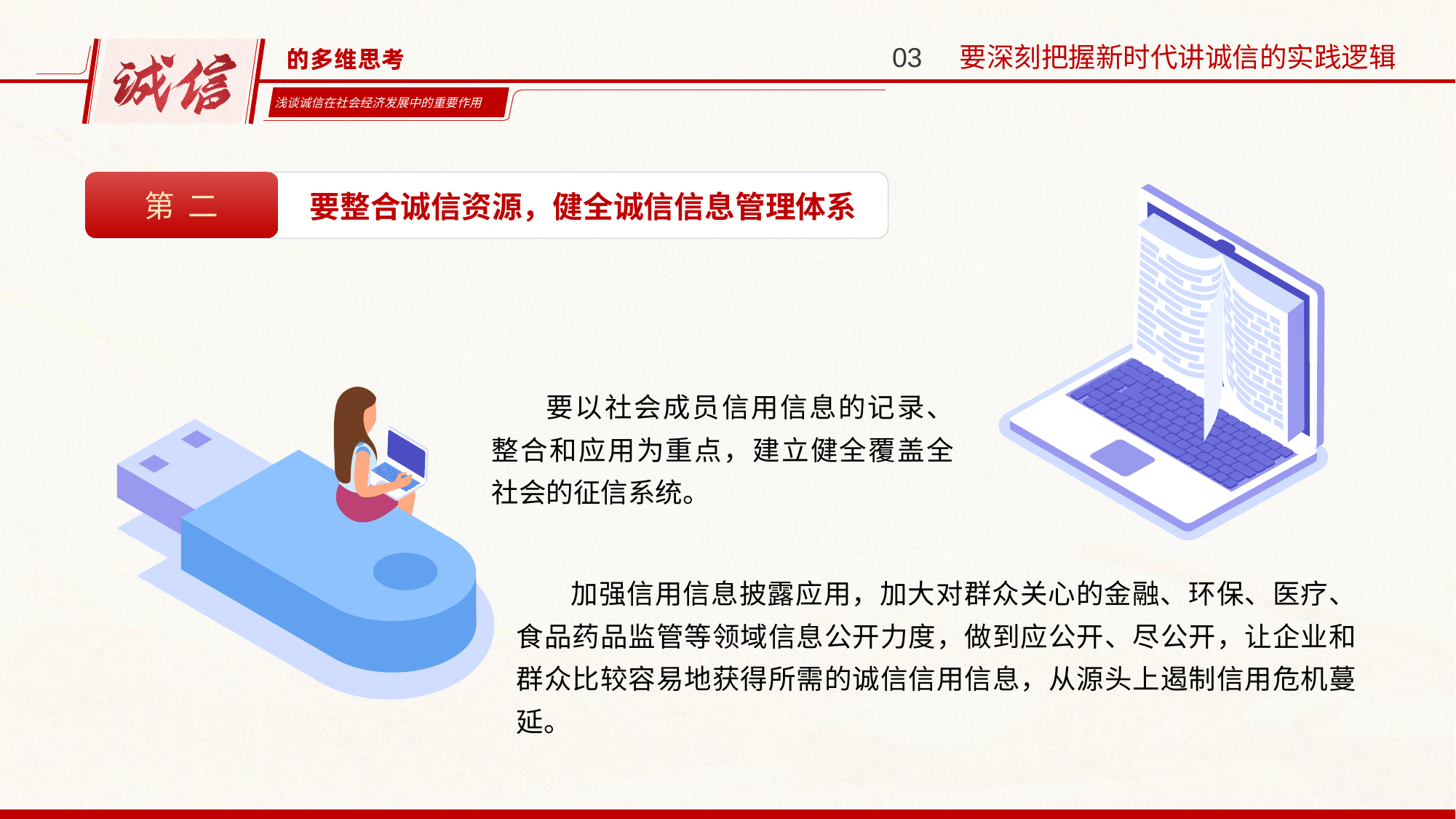

03    要深刻把握新时代讲诚信的实践逻辑

第  二
要整合诚信资源，健全诚信信息管理体系

要以社会成员信用信息的记录、整合和应用为重点，建立健全覆盖全社会的征信系统。

加强信用信息披露应用，加大对群众关心的金融、环保、医疗、食品药品监管等领域信息公开力度，做到应公开、尽公开，让企业和群众比较容易地获得所需的诚信信用信息，从源头上遏制信用危机蔓延。